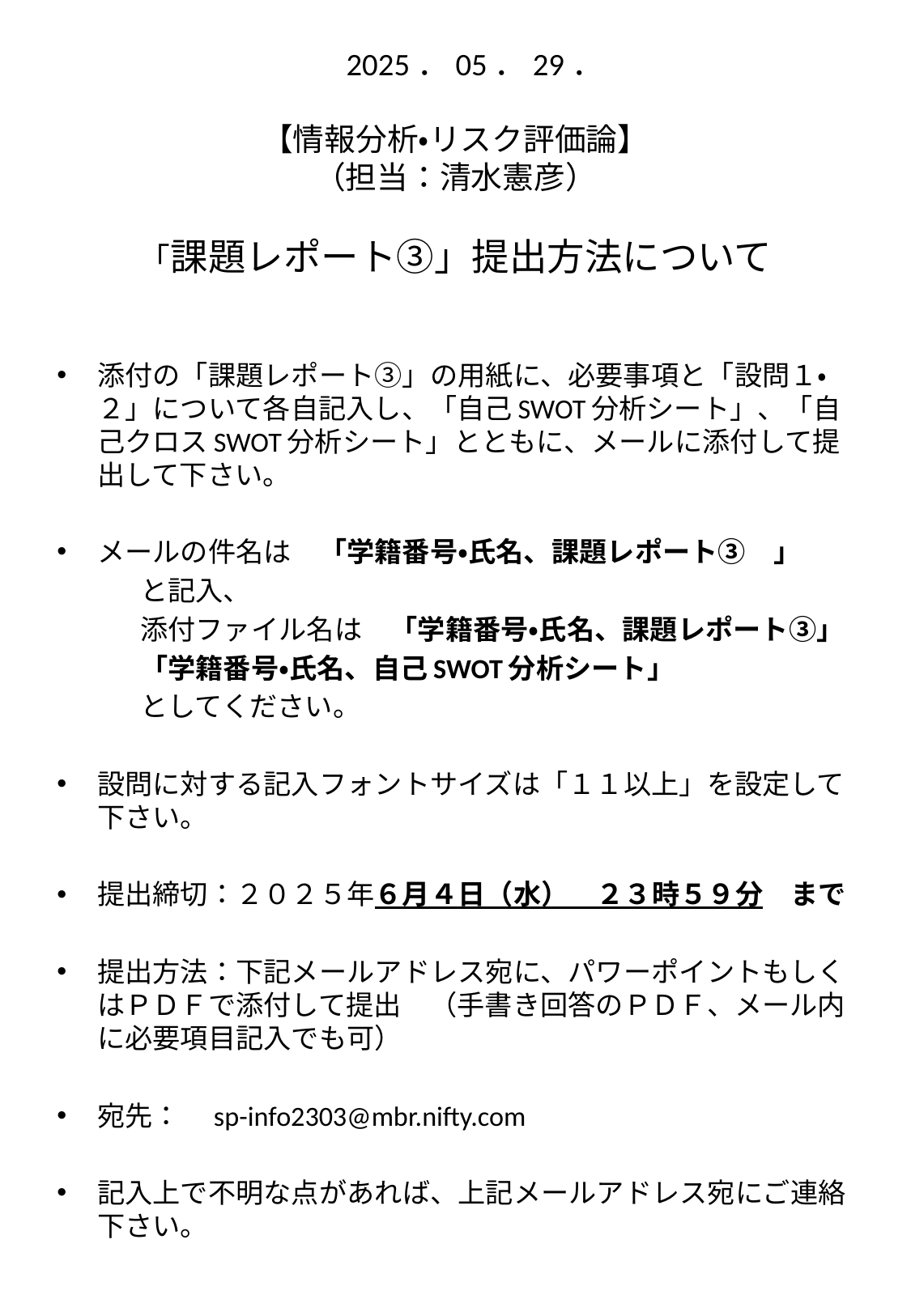

# 2025．05．29． 【情報分析・リスク評価論】 （担当：清水憲彦） 「課題レポート③」提出方法について
添付の「課題レポート➂」の用紙に、必要事項と「設問１・２」について各自記入し、「自己SWOT分析シート」、「自己クロスSWOT分析シート」とともに、メールに添付して提出して下さい。

メールの件名は　「学籍番号・氏名、課題レポート➂　」
　　　と記入、
　　　添付ファイル名は　「学籍番号・氏名、課題レポート➂」
　　　「学籍番号・氏名、自己SWOT分析シート」
　　　としてください。

設問に対する記入フォントサイズは「１１以上」を設定して下さい。

提出締切：２０２５年６月４日（水）　２３時５９分　まで

提出方法：下記メールアドレス宛に、パワーポイントもしくはＰＤＦで添付して提出　（手書き回答のＰＤＦ、メール内に必要項目記入でも可）

宛先：　sp-info2303@mbr.nifty.com

記入上で不明な点があれば、上記メールアドレス宛にご連絡下さい。